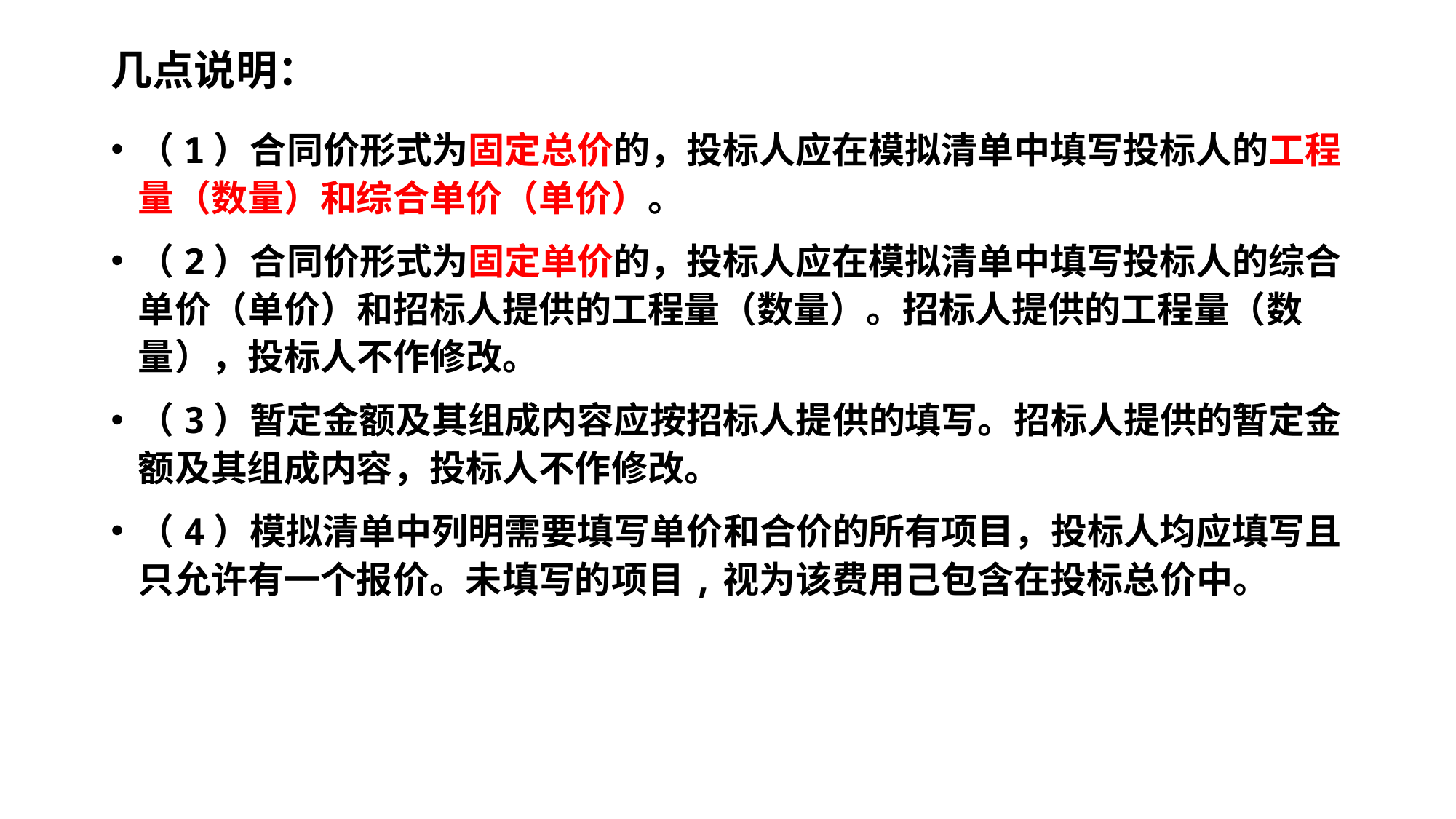

# 几点说明：
（1）合同价形式为固定总价的，投标人应在模拟清单中填写投标人的工程量（数量）和综合单价（单价）。
（2）合同价形式为固定单价的，投标人应在模拟清单中填写投标人的综合单价（单价）和招标人提供的工程量（数量）。招标人提供的工程量（数量），投标人不作修改。
（3）暂定金额及其组成内容应按招标人提供的填写。招标人提供的暂定金额及其组成内容，投标人不作修改。
（4）模拟清单中列明需要填写单价和合价的所有项目，投标人均应填写且只允许有一个报价。未填写的项目,视为该费用己包含在投标总价中。